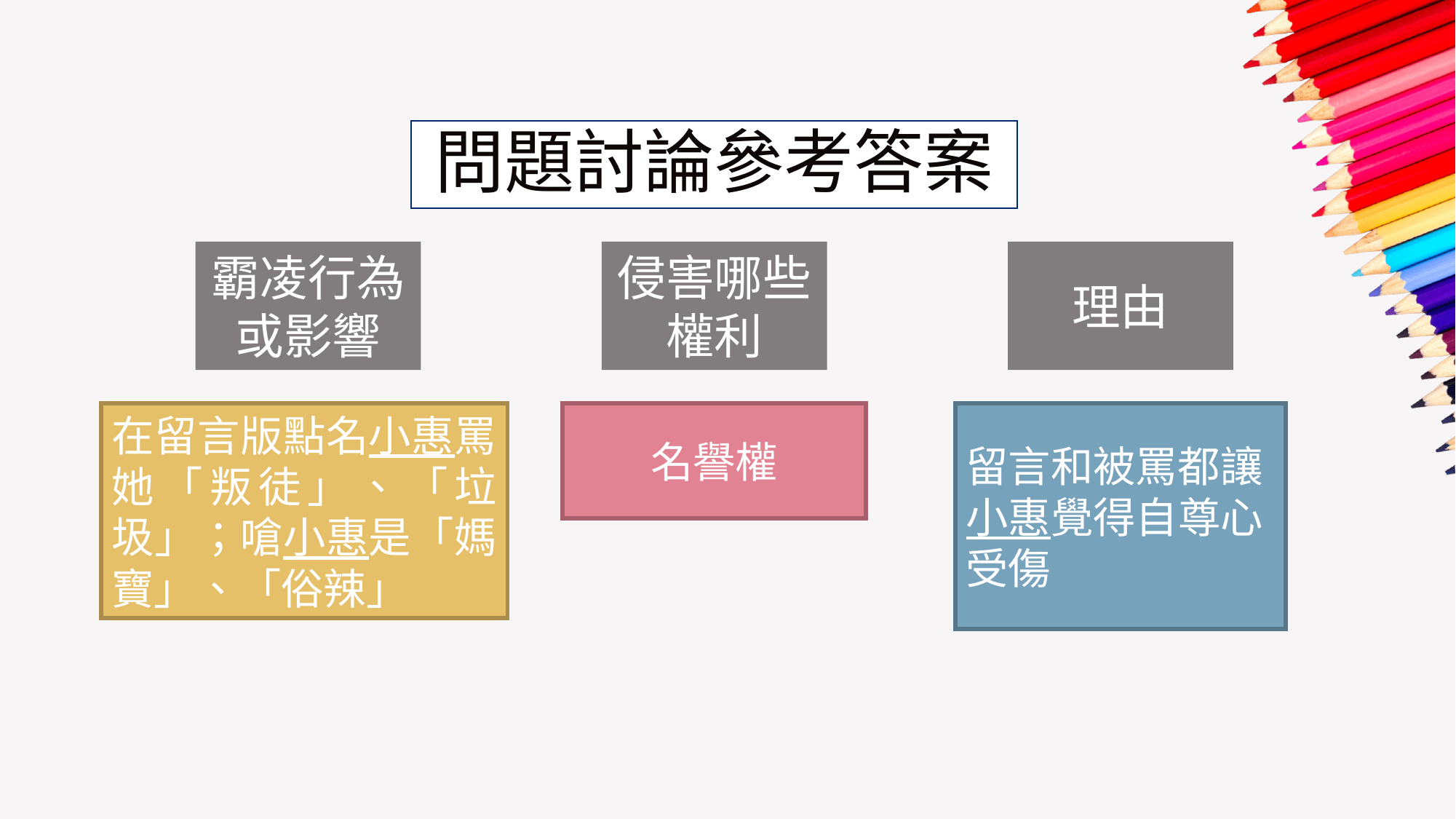

問題討論參考答案
侵害哪些權利
理由
霸凌行為或影響
在留言版點名小惠罵她「叛徒」、「垃圾」；嗆小惠是「媽寶」、「俗辣」
名譽權
留言和被罵都讓小惠覺得自尊心受傷